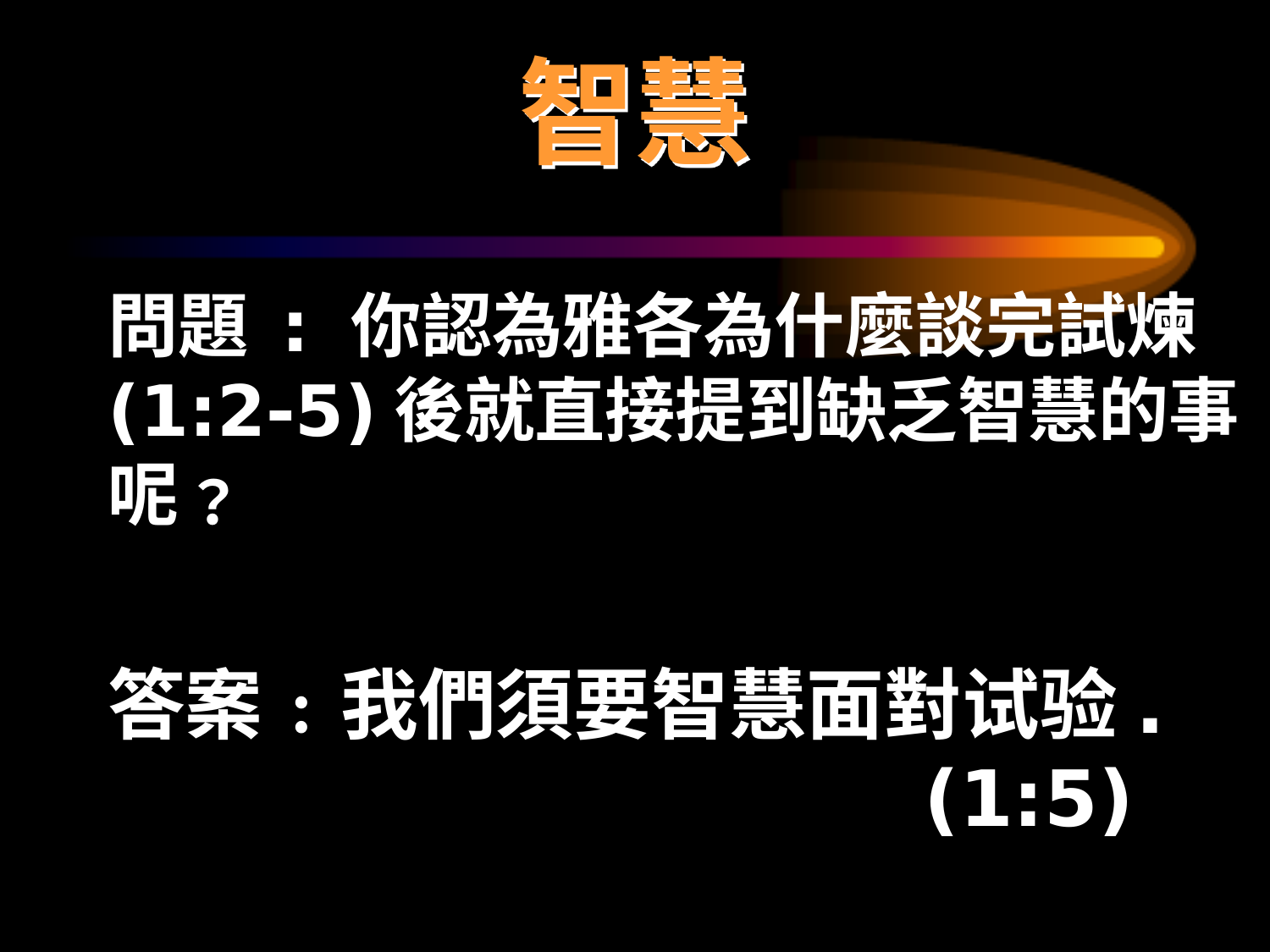

# 智慧
問題 : 你認為雅各為什麼談完試煉(1:2-5)後就直接提到缺乏智慧的事呢﹖

答案﹕我們須要智慧面對试验. 						  (1:5)